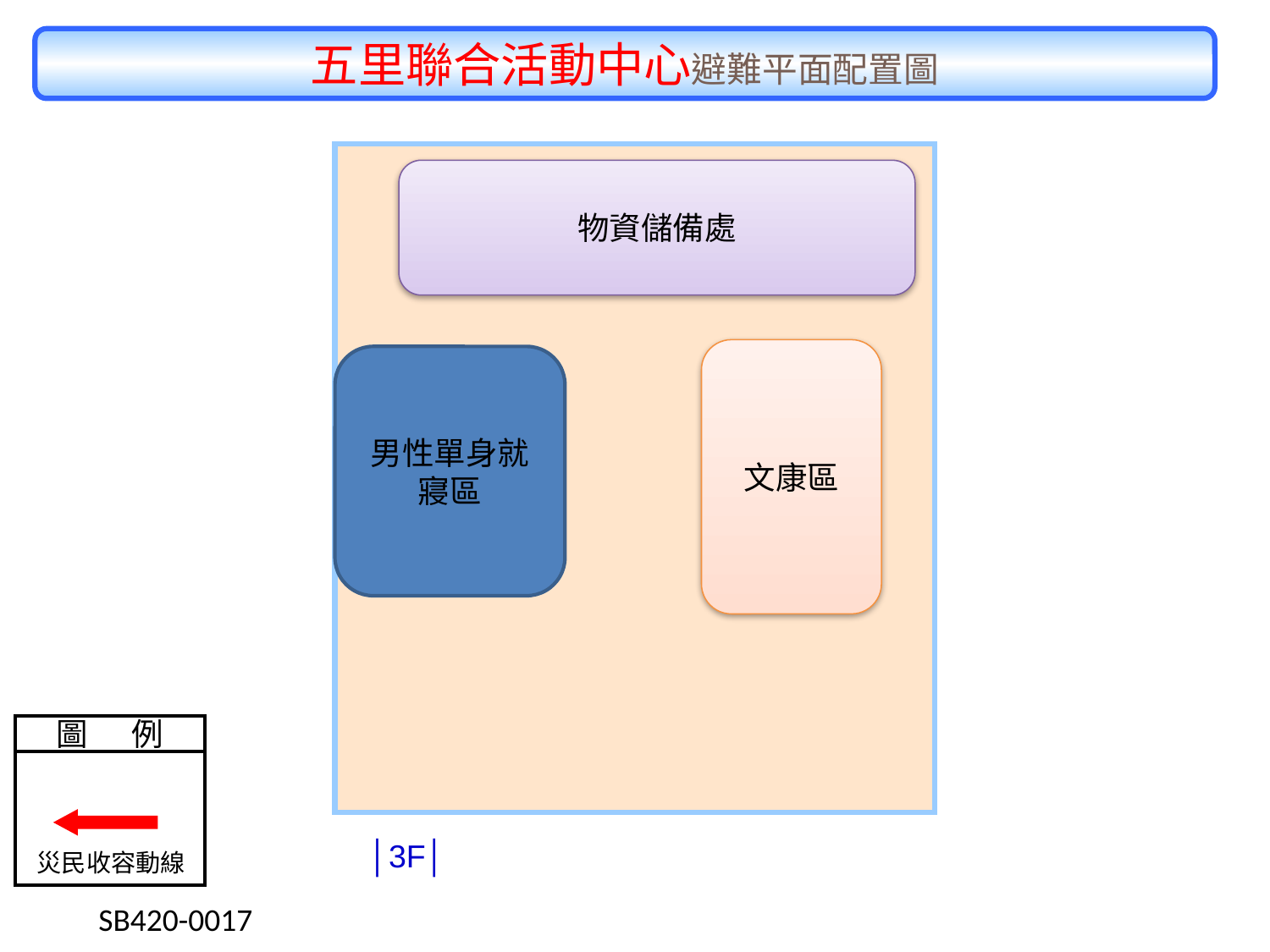

五里聯合活動中心避難平面配置圖

物資儲備處
文康區
男性單身就寢區
圖      例

災民收容動線
│3F│
 SB420-0017